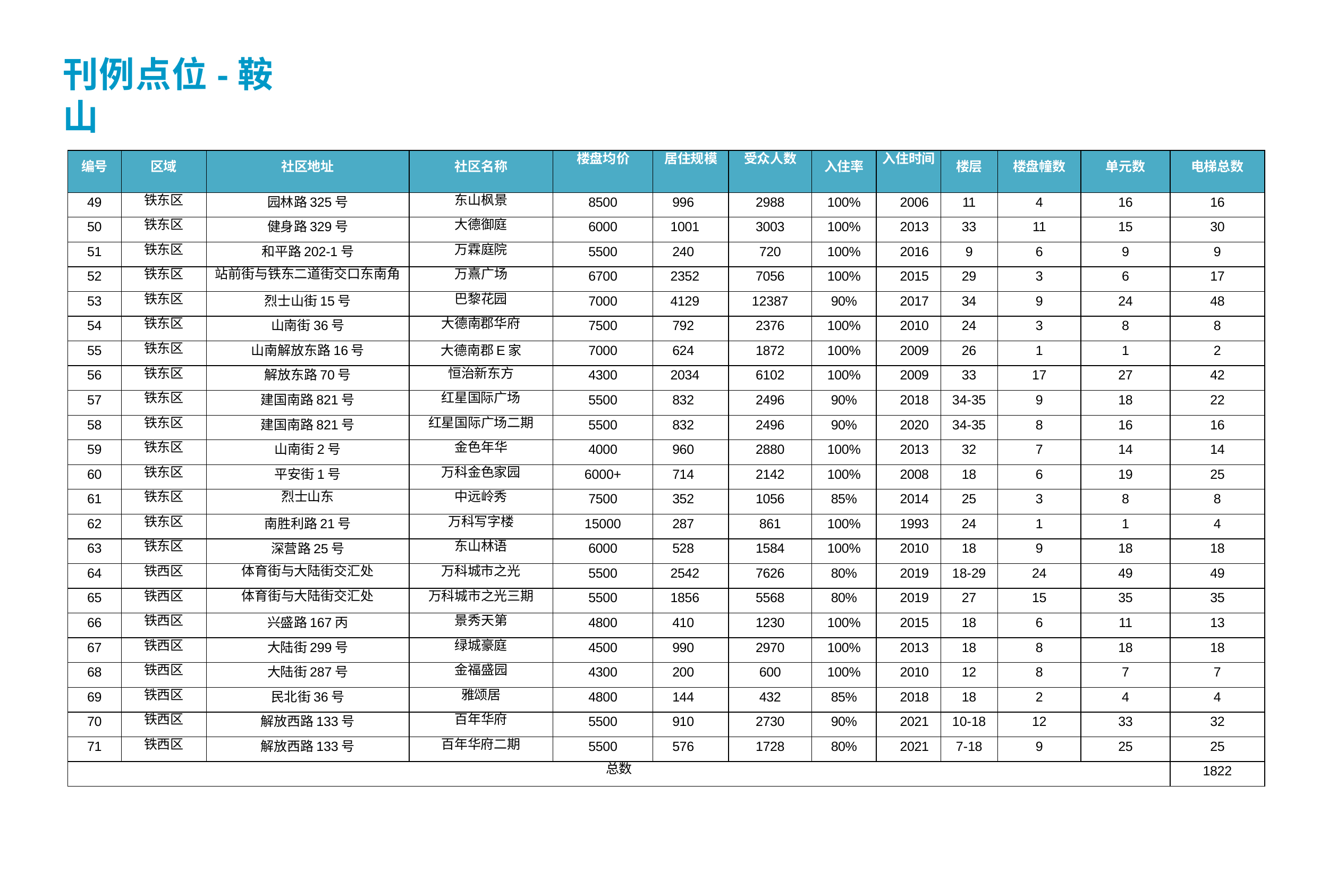

# 刊例点位-鞍山
| 编号 | 区域 | 社区地址 | 社区名称 | 楼盘均价 | 居住规模 | 受众人数 | 入住率 | 入住时间 | 楼层 | 楼盘幢数 | 单元数 | 电梯总数 |
| --- | --- | --- | --- | --- | --- | --- | --- | --- | --- | --- | --- | --- |
| 49 | 铁东区 | 园林路325号 | 东山枫景 | 8500 | 996 | 2988 | 100% | 2006 | 11 | 4 | 16 | 16 |
| 50 | 铁东区 | 健身路329号 | 大德御庭 | 6000 | 1001 | 3003 | 100% | 2013 | 33 | 11 | 15 | 30 |
| 51 | 铁东区 | 和平路202-1号 | 万霖庭院 | 5500 | 240 | 720 | 100% | 2016 | 9 | 6 | 9 | 9 |
| 52 | 铁东区 | 站前街与铁东二道街交口东南角 | 万熹广场 | 6700 | 2352 | 7056 | 100% | 2015 | 29 | 3 | 6 | 17 |
| 53 | 铁东区 | 烈士山街15号 | 巴黎花园 | 7000 | 4129 | 12387 | 90% | 2017 | 34 | 9 | 24 | 48 |
| 54 | 铁东区 | 山南街36号 | 大德南郡华府 | 7500 | 792 | 2376 | 100% | 2010 | 24 | 3 | 8 | 8 |
| 55 | 铁东区 | 山南解放东路16号 | 大德南郡E家 | 7000 | 624 | 1872 | 100% | 2009 | 26 | 1 | 1 | 2 |
| 56 | 铁东区 | 解放东路70号 | 恒治新东方 | 4300 | 2034 | 6102 | 100% | 2009 | 33 | 17 | 27 | 42 |
| 57 | 铁东区 | 建国南路821号 | 红星国际广场 | 5500 | 832 | 2496 | 90% | 2018 | 34-35 | 9 | 18 | 22 |
| 58 | 铁东区 | 建国南路821号 | 红星国际广场二期 | 5500 | 832 | 2496 | 90% | 2020 | 34-35 | 8 | 16 | 16 |
| 59 | 铁东区 | 山南街2号 | 金色年华 | 4000 | 960 | 2880 | 100% | 2013 | 32 | 7 | 14 | 14 |
| 60 | 铁东区 | 平安街1号 | 万科金色家园 | 6000+ | 714 | 2142 | 100% | 2008 | 18 | 6 | 19 | 25 |
| 61 | 铁东区 | 烈士山东 | 中远岭秀 | 7500 | 352 | 1056 | 85% | 2014 | 25 | 3 | 8 | 8 |
| 62 | 铁东区 | 南胜利路21号 | 万科写字楼 | 15000 | 287 | 861 | 100% | 1993 | 24 | 1 | 1 | 4 |
| 63 | 铁东区 | 深营路25号 | 东山林语 | 6000 | 528 | 1584 | 100% | 2010 | 18 | 9 | 18 | 18 |
| 64 | 铁西区 | 体育街与大陆街交汇处 | 万科城市之光 | 5500 | 2542 | 7626 | 80% | 2019 | 18-29 | 24 | 49 | 49 |
| 65 | 铁西区 | 体育街与大陆街交汇处 | 万科城市之光三期 | 5500 | 1856 | 5568 | 80% | 2019 | 27 | 15 | 35 | 35 |
| 66 | 铁西区 | 兴盛路167丙 | 景秀天第 | 4800 | 410 | 1230 | 100% | 2015 | 18 | 6 | 11 | 13 |
| 67 | 铁西区 | 大陆街299号 | 绿城豪庭 | 4500 | 990 | 2970 | 100% | 2013 | 18 | 8 | 18 | 18 |
| 68 | 铁西区 | 大陆街287号 | 金福盛园 | 4300 | 200 | 600 | 100% | 2010 | 12 | 8 | 7 | 7 |
| 69 | 铁西区 | 民北街36号 | 雅颂居 | 4800 | 144 | 432 | 85% | 2018 | 18 | 2 | 4 | 4 |
| 70 | 铁西区 | 解放西路133号 | 百年华府 | 5500 | 910 | 2730 | 90% | 2021 | 10-18 | 12 | 33 | 32 |
| 71 | 铁西区 | 解放西路133号 | 百年华府二期 | 5500 | 576 | 1728 | 80% | 2021 | 7-18 | 9 | 25 | 25 |
| 总数 |  |  |  |  |  |  |  |  |  |  |  | 1822 |